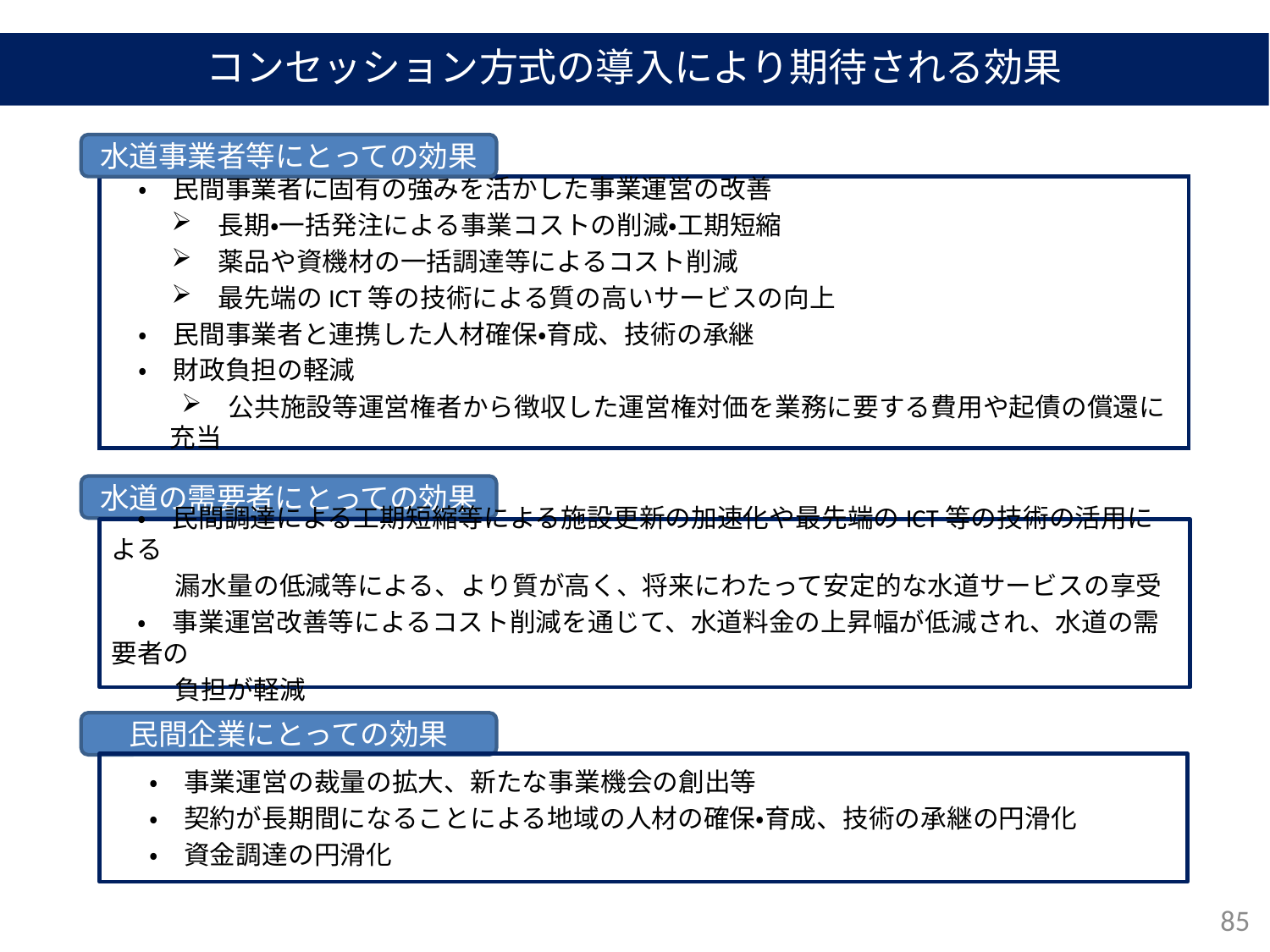

コンセッション方式の導入により期待される効果
水道事業者等にとっての効果
　・　民間事業者に固有の強みを活かした事業運営の改善
　長期・一括発注による事業コストの削減・工期短縮
　薬品や資機材の一括調達等によるコスト削減
　最先端のICT等の技術による質の高いサービスの向上
　・　民間事業者と連携した人材確保・育成、技術の承継
　・　財政負担の軽減
　公共施設等運営権者から徴収した運営権対価を業務に要する費用や起債の償還に充当
水道の需要者にとっての効果
　・　民間調達による工期短縮等による施設更新の加速化や最先端のICT等の技術の活用による
　　  漏水量の低減等による、より質が高く、将来にわたって安定的な水道サービスの享受
　・　事業運営改善等によるコスト削減を通じて、水道料金の上昇幅が低減され、水道の需要者の
　　  負担が軽減
民間企業にとっての効果
　  ・　事業運営の裁量の拡大、新たな事業機会の創出等
　  ・　契約が長期間になることによる地域の人材の確保・育成、技術の承継の円滑化
　  ・　資金調達の円滑化
85